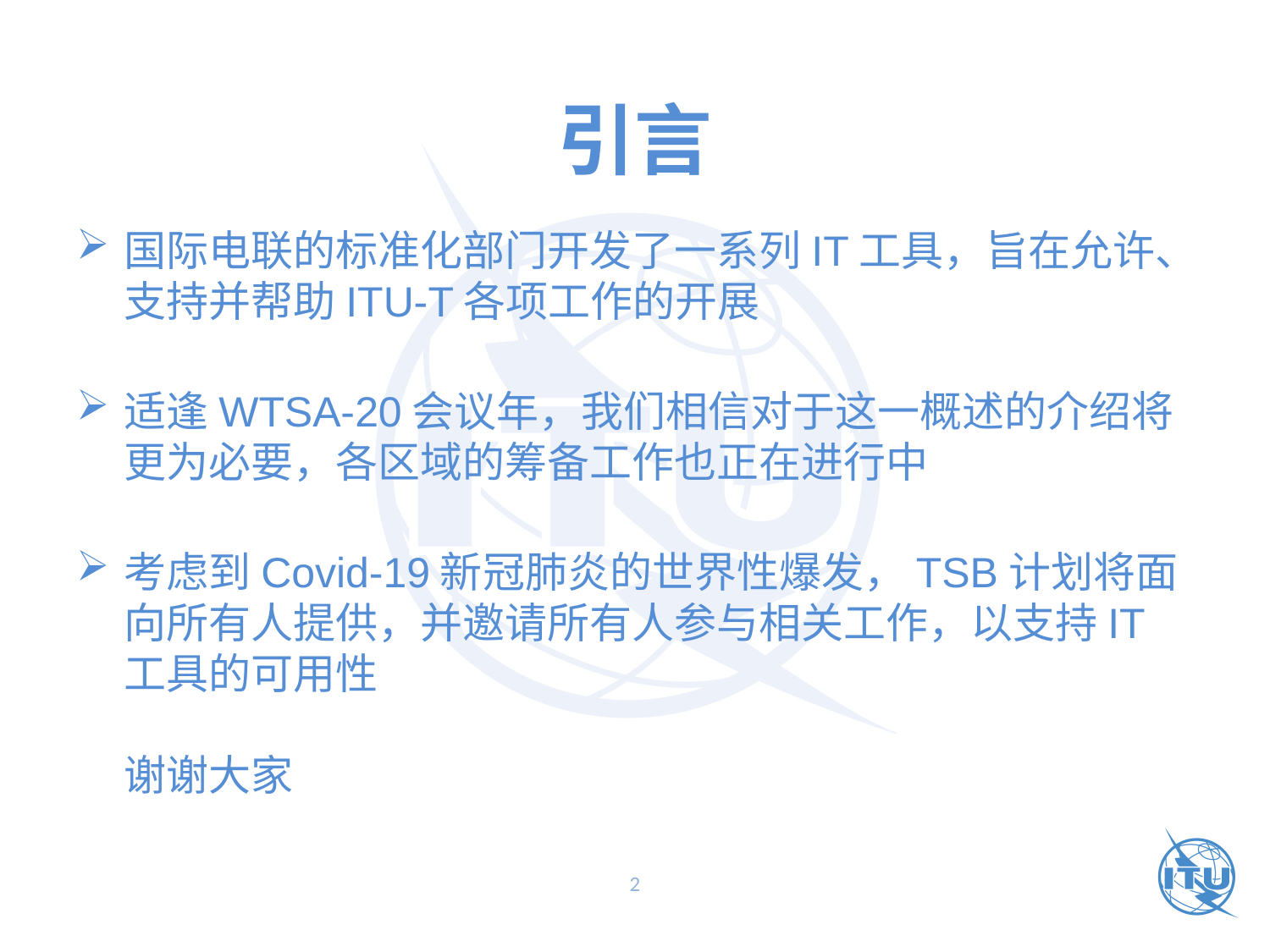

# 引言

国际电联的标准化部门开发了一系列IT工具，旨在允许、支持并帮助ITU-T各项工作的开展
适逢WTSA-20会议年，我们相信对于这一概述的介绍将更为必要，各区域的筹备工作也正在进行中
考虑到Covid-19新冠肺炎的世界性爆发，TSB计划将面向所有人提供，并邀请所有人参与相关工作，以支持IT工具的可用性
谢谢大家

2